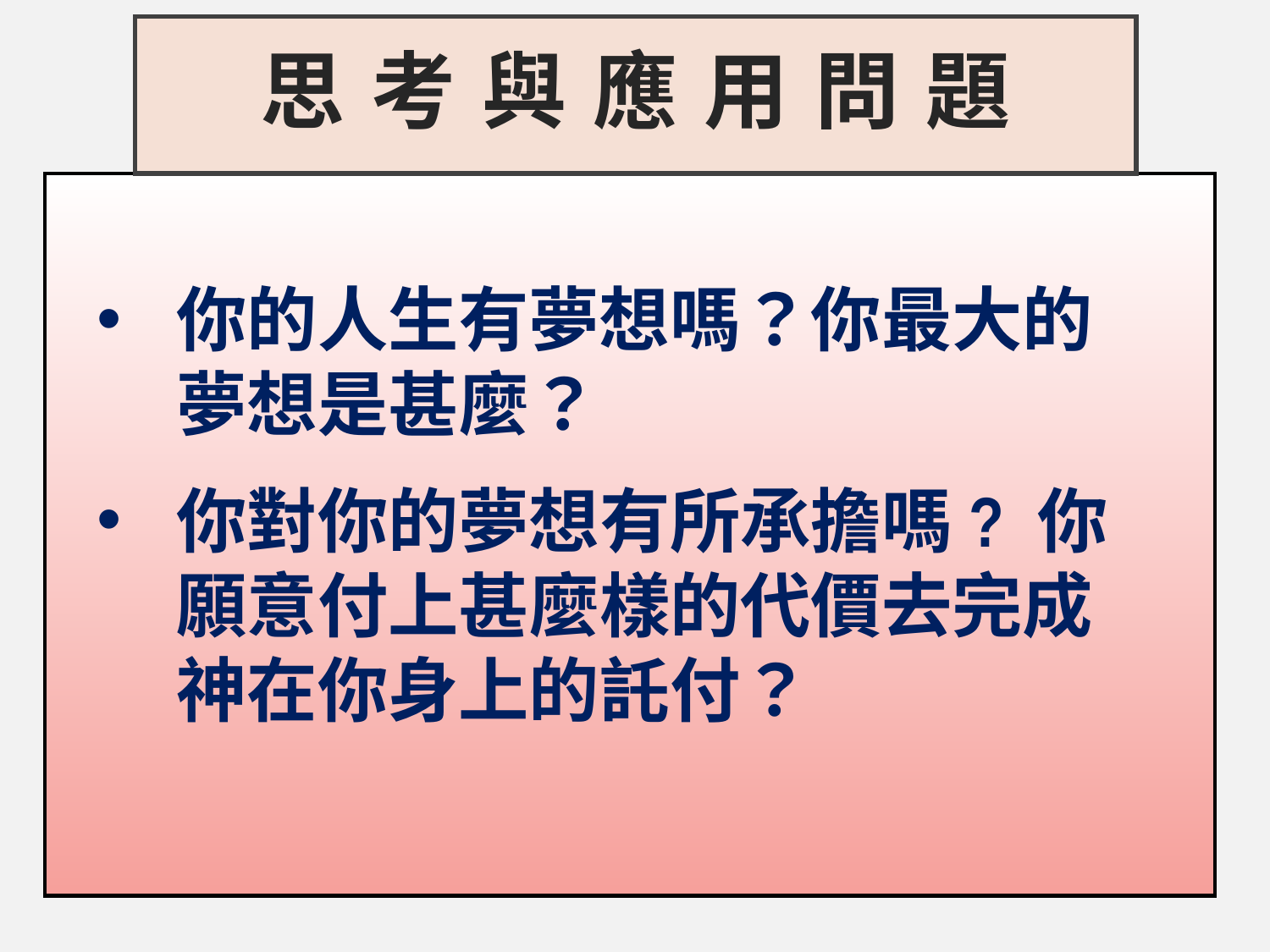

# 思 考 與 應 用 問 題

你的人生有夢想嗎？你最大的夢想是甚麼？
你對你的夢想有所承擔嗎? 你願意付上甚麼樣的代價去完成神在你身上的託付？